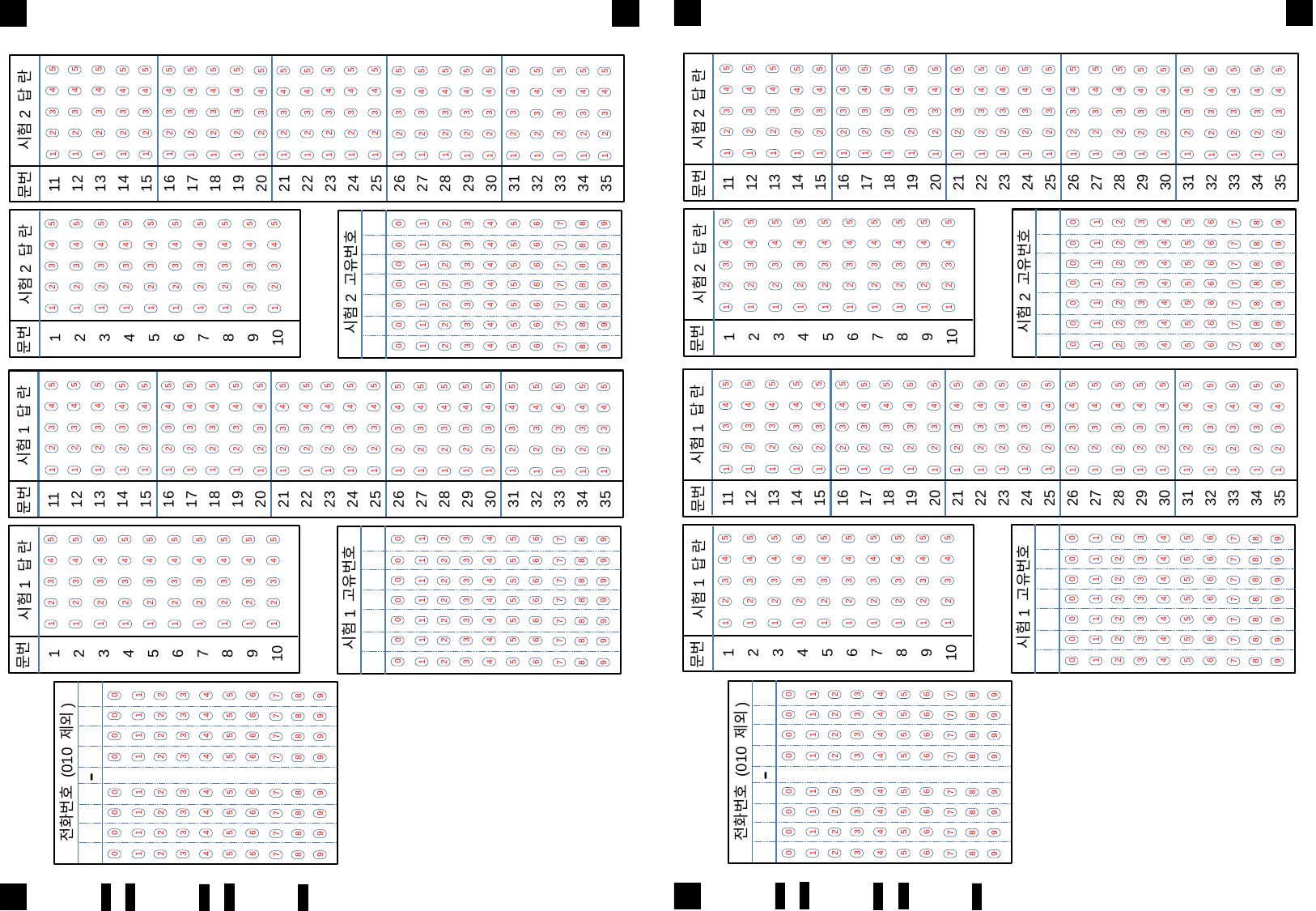

문번
시험2 답 란
문번
시험2 답 란

1
2
3
4
5
6
7
8
9
10
11
12
13
14
15
16
17
18
19
20
21
22
23
24
25
26
27
28
29
30
31
32
33
34
35
4
5
3
2
1
4
5
3
2
1
4
5
3
2
1
4
5
3
2
1
4
5
3
2
1
4
5
3
2
1
4
5
3
2
1
4
5
3
2
1
4
5
3
2
1
4
5
3
2
1
4
5
3
2
1
4
5
3
2
1
4
5
3
2
1
4
5
3
2
1
4
5
3
2
1
4
5
3
2
1
4
5
3
2
1
4
5
3
2
1
4
5
3
2
1
4
5
3
2
1
4
5
3
2
1
4
5
3
2
1
4
5
3
2
1
시험2 고유번호

4
5
3
2
1
4
5
3
2
1
0
1
2
3
4
5
6
7
8
9
0
1
2
3
4
5
6
7
8
9
0
1
2
3
4
5
6
7
8
9
0
1
2
3
4
5
6
7
8
9
0
1
2
3
4
5
6
7
8
9
0
1
2
3
4
5
6
7
8
9
4
5
3
2
1
0
1
2
3
4
5
6
7
8
9
4
5
3
2
1
4
5
3
2
1
4
5
3
2
1
4
5
3
2
1
4
5
3
2
1
4
5
3
2
1
4
5
3
2
1
4
5
3
2
1
4
5
3
2
1
문번
시험2 답 란
문번
시험2 답 란

1
2
3
4
5
6
7
8
9
10
11
12
13
14
15
16
17
18
19
20
21
22
23
24
25
26
27
28
29
30
31
32
33
34
35
4
5
3
2
1
4
5
3
2
1
4
5
3
2
1
4
5
3
2
1
4
5
3
2
1
4
5
3
2
1
4
5
3
2
1
4
5
3
2
1
4
5
3
2
1
4
5
3
2
1
4
5
3
2
1
4
5
3
2
1
4
5
3
2
1
4
5
3
2
1
4
5
3
2
1
4
5
3
2
1
4
5
3
2
1
4
5
3
2
1
4
5
3
2
1
4
5
3
2
1
4
5
3
2
1
4
5
3
2
1
4
5
3
2
1
시험2 고유번호

4
5
3
2
1
4
5
3
2
1
0
1
2
3
4
5
6
7
8
9
0
1
2
3
4
5
6
7
8
9
0
1
2
3
4
5
6
7
8
9
0
1
2
3
4
5
6
7
8
9
0
1
2
3
4
5
6
7
8
9
0
1
2
3
4
5
6
7
8
9
4
5
3
2
1
0
1
2
3
4
5
6
7
8
9
4
5
3
2
1
4
5
3
2
1
4
5
3
2
1
4
5
3
2
1
4
5
3
2
1
4
5
3
2
1
4
5
3
2
1
4
5
3
2
1
4
5
3
2
1

문번
시험1 답 란
문번
시험1 답 란

1
2
3
4
5
6
7
8
9
10
11
12
13
14
15
16
17
18
19
20
21
22
23
24
25
26
27
28
29
30
31
32
33
34
35
4
5
3
2
1
4
5
3
2
1
4
5
3
2
1
4
5
3
2
1
4
5
3
2
1
4
5
3
2
1
4
5
3
2
1
4
5
3
2
1
4
5
3
2
1
4
5
3
2
1
4
5
3
2
1
4
5
3
2
1
4
5
3
2
1
4
5
3
2
1
4
5
3
2
1
4
5
3
2
1
4
5
3
2
1
4
5
3
2
1
4
5
3
2
1
4
5
3
2
1
4
5
3
2
1
4
5
3
2
1
4
5
3
2
1
시험1 고유번호

4
5
3
2
1
4
5
3
2
1
0
1
2
3
4
5
6
7
8
9
0
1
2
3
4
5
6
7
8
9
0
1
2
3
4
5
6
7
8
9
0
1
2
3
4
5
6
7
8
9
0
1
2
3
4
5
6
7
8
9
0
1
2
3
4
5
6
7
8
9
4
5
3
2
1
0
1
2
3
4
5
6
7
8
9
4
5
3
2
1
4
5
3
2
1
4
5
3
2
1
4
5
3
2
1
4
5
3
2
1
4
5
3
2
1
4
5
3
2
1
4
5
3
2
1
4
5
3
2
1
문번
시험1 답 란
문번
시험1 답 란

1
2
3
4
5
6
7
8
9
10
11
12
13
14
15
16
17
18
19
20
21
22
23
24
25
26
27
28
29
30
31
32
33
34
35
4
5
3
2
1
4
5
3
2
1
4
5
3
2
1
4
5
3
2
1
4
5
3
2
1
4
5
3
2
1
4
5
3
2
1
4
5
3
2
1
4
5
3
2
1
4
5
3
2
1
4
5
3
2
1
4
5
3
2
1
4
5
3
2
1
4
5
3
2
1
4
5
3
2
1
4
5
3
2
1
4
5
3
2
1
4
5
3
2
1
4
5
3
2
1
4
5
3
2
1
4
5
3
2
1
4
5
3
2
1
4
5
3
2
1
시험1 고유번호

4
5
3
2
1
4
5
3
2
1
0
1
2
3
4
5
6
7
8
9
0
1
2
3
4
5
6
7
8
9
0
1
2
3
4
5
6
7
8
9
0
1
2
3
4
5
6
7
8
9
0
1
2
3
4
5
6
7
8
9
0
1
2
3
4
5
6
7
8
9
4
5
3
2
1
0
1
2
3
4
5
6
7
8
9
4
5
3
2
1
4
5
3
2
1
4
5
3
2
1
4
5
3
2
1
4
5
3
2
1
4
5
3
2
1
4
5
3
2
1
4
5
3
2
1
4
5
3
2
1
전화번호 (010 제외)

-
0
1
2
3
4
5
6
7
8
9
0
1
2
3
4
5
6
7
8
9
0
1
2
3
4
5
6
7
8
9
0
1
2
3
4
5
6
7
8
9
0
1
2
3
4
5
6
7
8
9
0
1
2
3
4
5
6
7
8
9
0
1
2
3
4
5
6
7
8
9
0
1
2
3
4
5
6
7
8
9
전화번호 (010 제외)

-
0
1
2
3
4
5
6
7
8
9
0
1
2
3
4
5
6
7
8
9
0
1
2
3
4
5
6
7
8
9
0
1
2
3
4
5
6
7
8
9
0
1
2
3
4
5
6
7
8
9
0
1
2
3
4
5
6
7
8
9
0
1
2
3
4
5
6
7
8
9
0
1
2
3
4
5
6
7
8
9